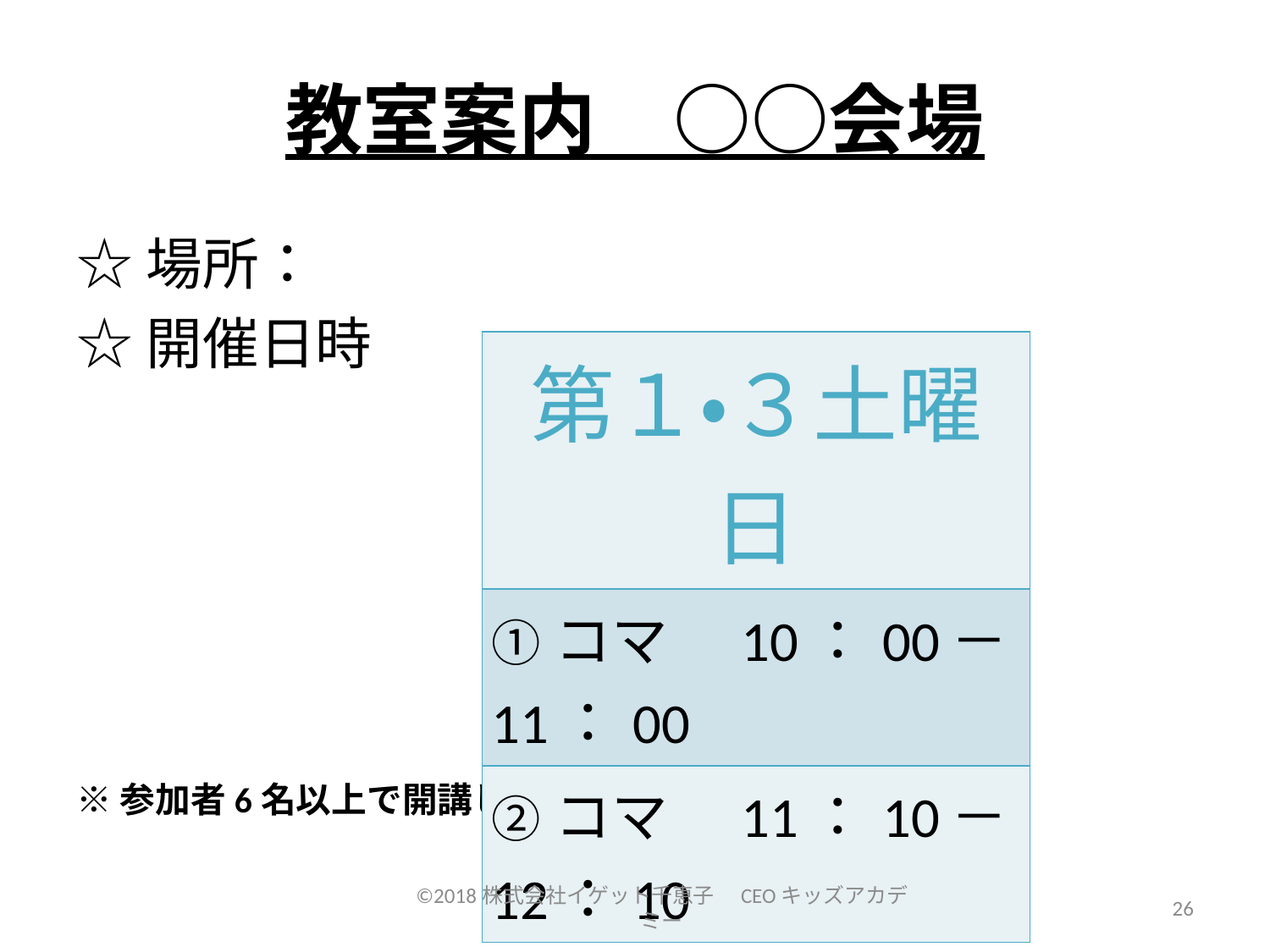

# 教室案内　○○会場
☆場所：
☆開催日時

※参加者6名以上で開講します。・・・など

| 第１・３土曜日 |
| --- |
| ①コマ　10：00－11：00 |
| ②コマ　11：10－12：10 |
©2018株式会社イゲット千恵子　CEOキッズアカデミー
26